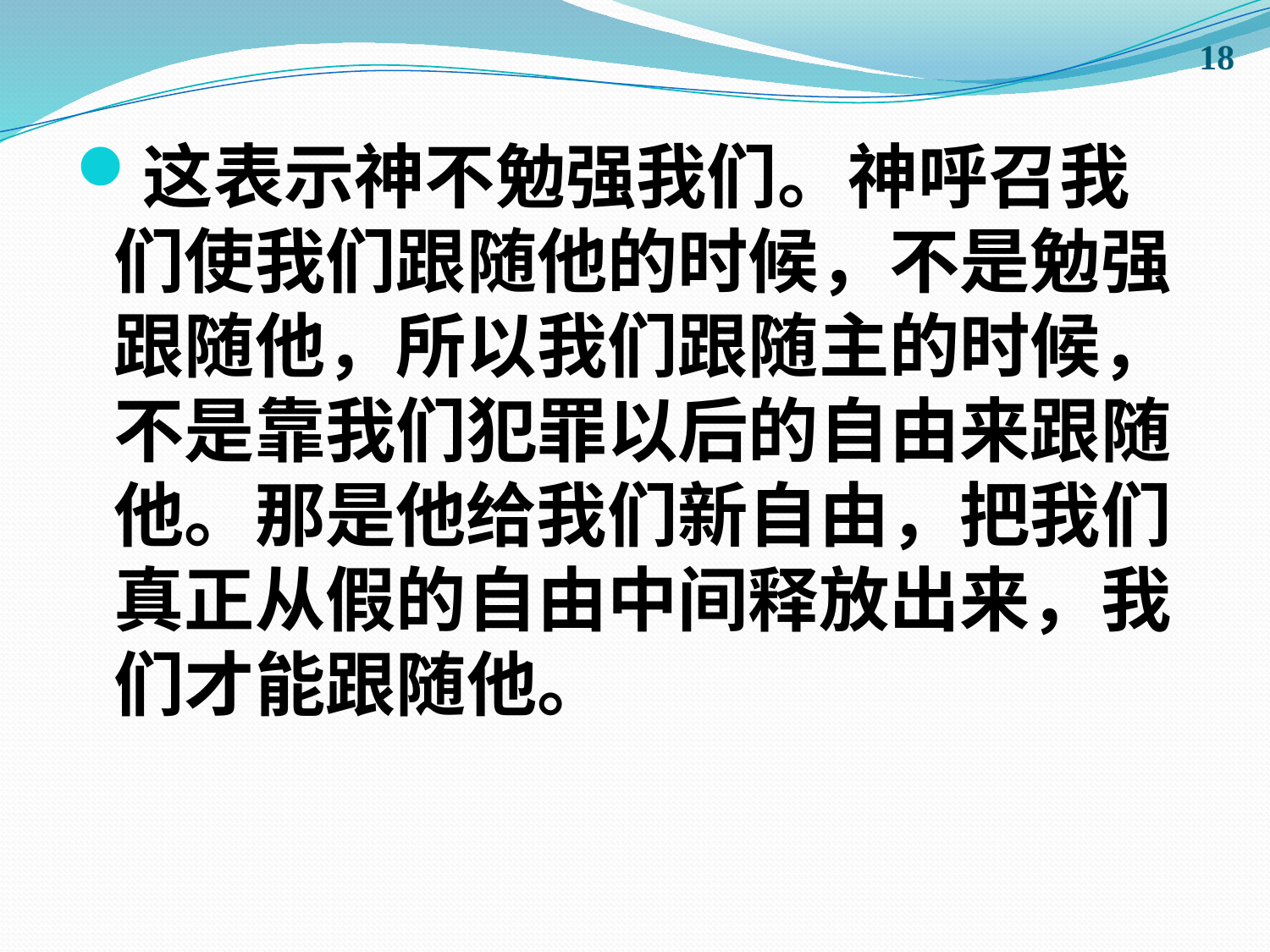

18
这表示神不勉强我们。神呼召我们使我们跟随他的时候，不是勉强跟随他，所以我们跟随主的时候，不是靠我们犯罪以后的自由来跟随他。那是他给我们新自由，把我们真正从假的自由中间释放出来，我们才能跟随他。